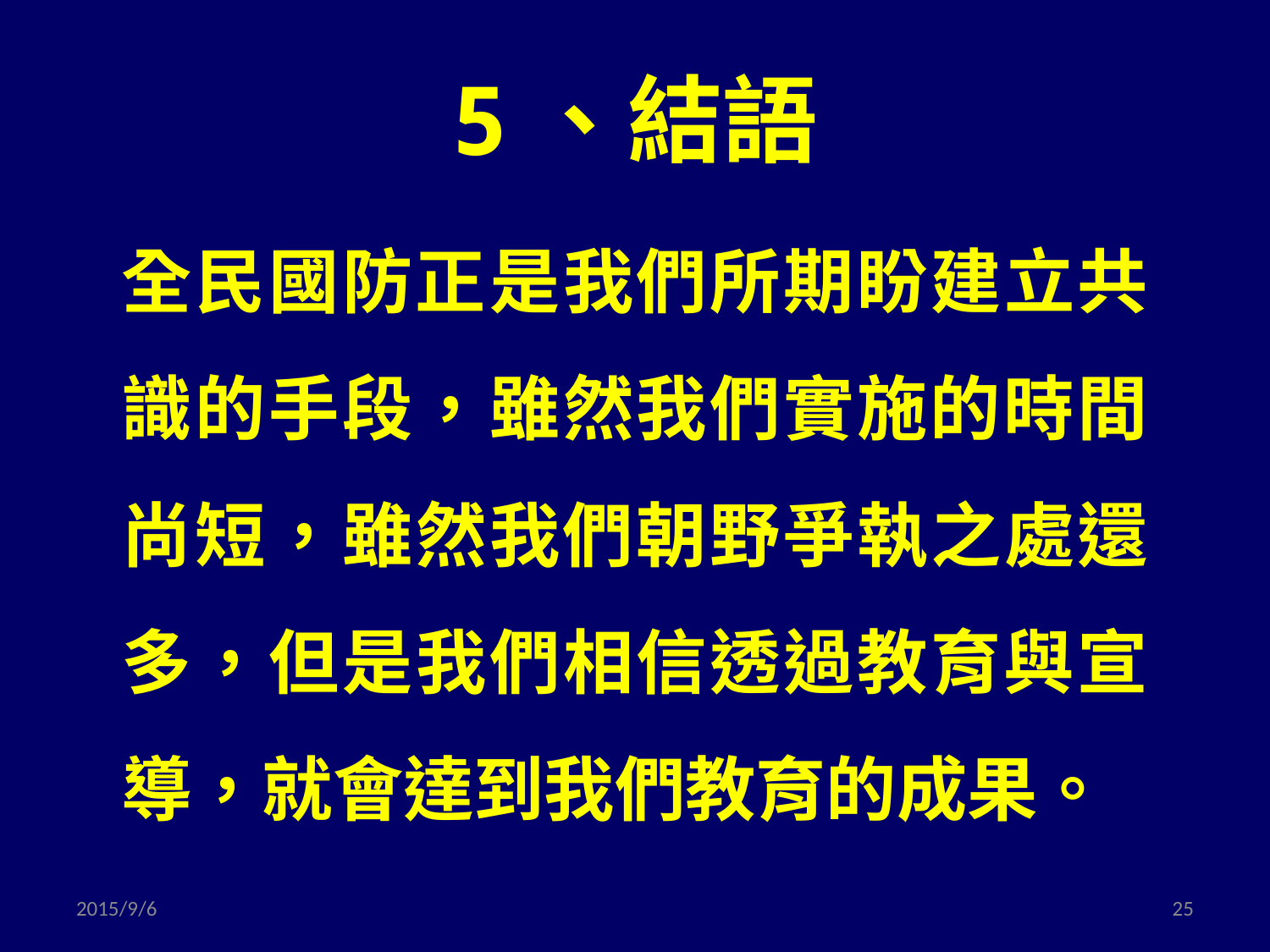

# 5、結語
全民國防正是我們所期盼建立共識的手段，雖然我們實施的時間尚短，雖然我們朝野爭執之處還多，但是我們相信透過教育與宣導，就會達到我們教育的成果。
2015/9/6
25